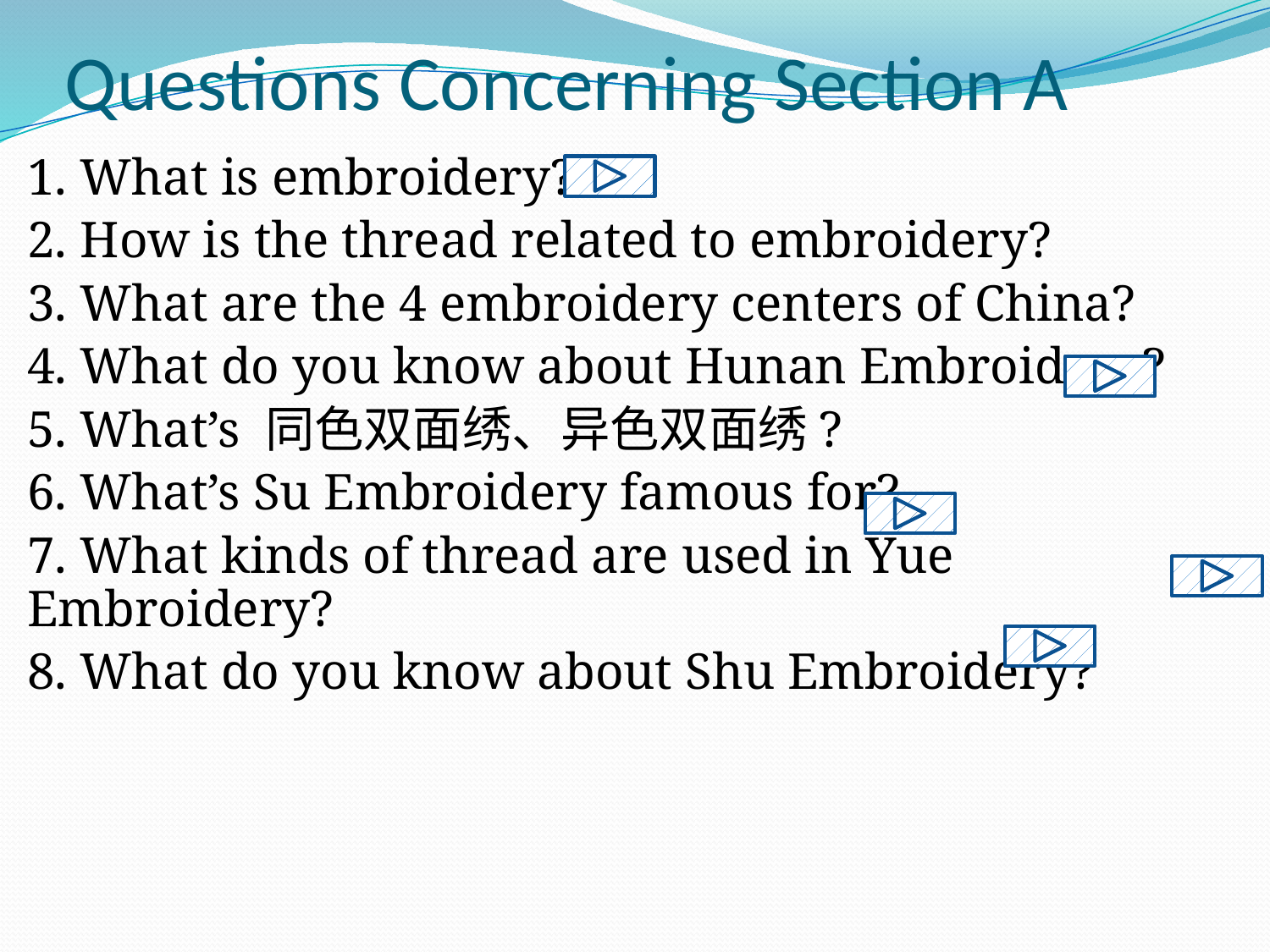

# Questions Concerning Section A
1. What is embroidery?
2. How is the thread related to embroidery?
3. What are the 4 embroidery centers of China?
4. What do you know about Hunan Embroidery?
5. What’s 同色双面绣、异色双面绣?
6. What’s Su Embroidery famous for?
7. What kinds of thread are used in Yue Embroidery?
8. What do you know about Shu Embroidery?